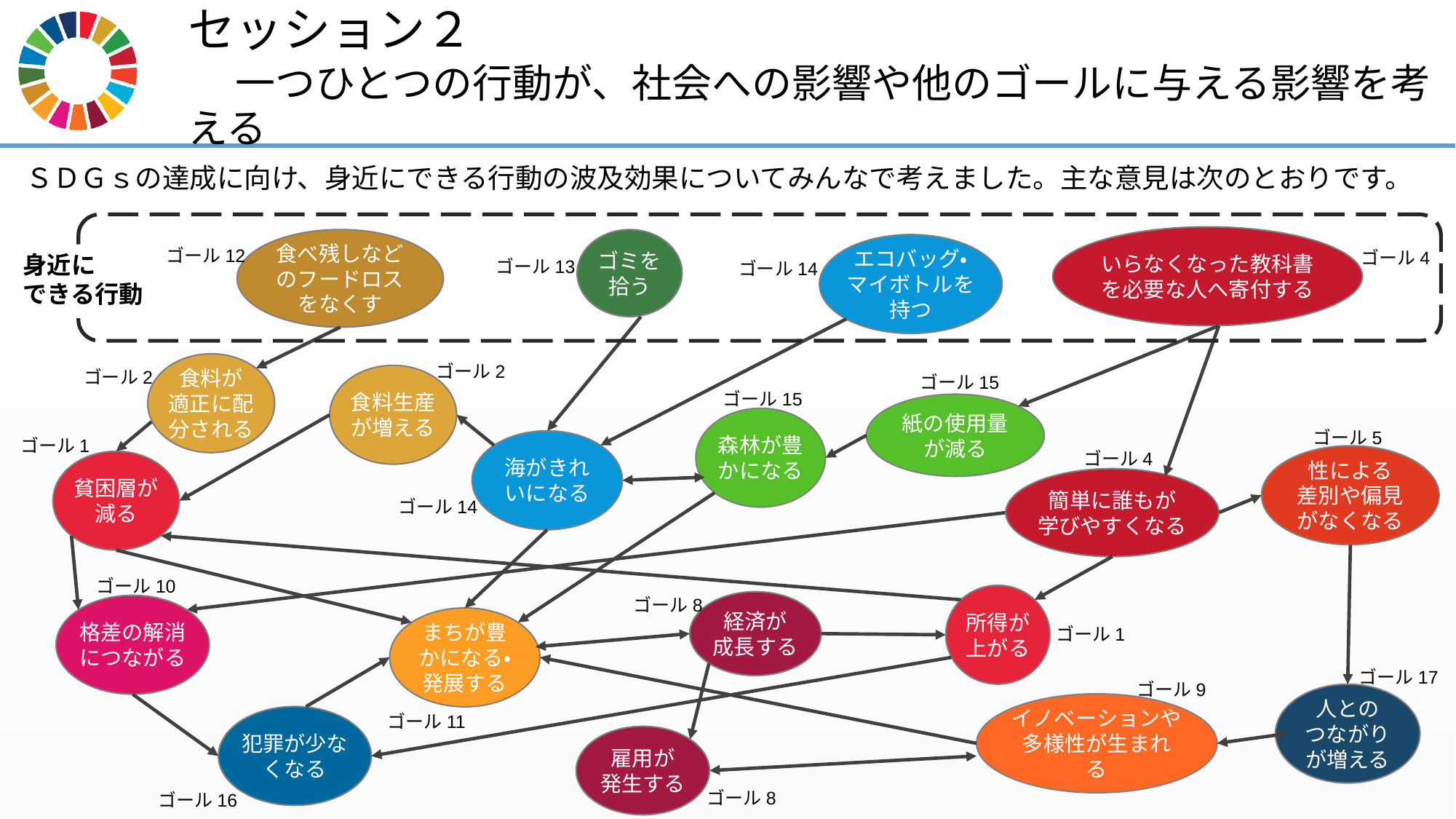

# セッション２ 　一つひとつの行動が、社会への影響や他のゴールに与える影響を考える
ＳＤＧｓの達成に向け、身近にできる行動の波及効果についてみんなで考えました。主な意見は次のとおりです。

いらなくなった教科書を必要な人へ寄付する
食べ残しなどのフードロスをなくす
ゴミを拾う
エコバッグ・マイボトルを持つ
ゴール12
ゴール4
身近に
できる行動
ゴール13
ゴール14
食料が
適正に配分される
ゴール2
ゴール2
食料生産が増える
ゴール15
ゴール15
紙の使用量が減る
森林が豊かになる
ゴール5
ゴール1
海がきれいになる
ゴール4
性による
差別や偏見がなくなる
貧困層が減る
簡単に誰もが
学びやすくなる
ゴール14
ゴール10
所得が上がる
ゴール8
経済が
成長する
格差の解消につながる
まちが豊かになる・
発展する
ゴール1
ゴール17
ゴール9
人との
つながりが増える
イノベーションや多様性が生まれる
ゴール11
犯罪が少なくなる
雇用が
発生する
ゴール8
ゴール16